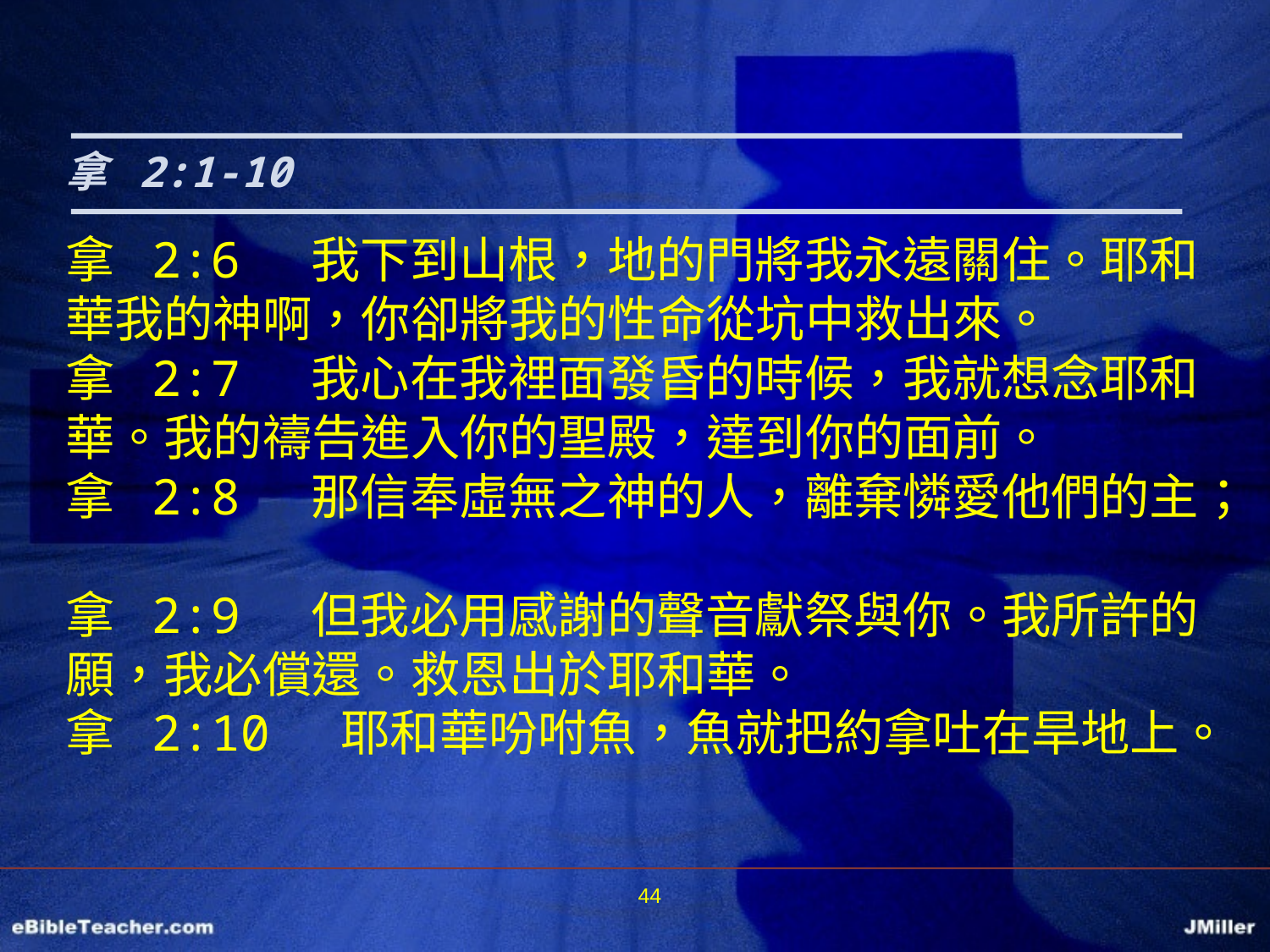

拿 2:1-10
拿 2:6  我下到山根，地的門將我永遠關住。耶和華我的神啊，你卻將我的性命從坑中救出來。
拿 2:7  我心在我裡面發昏的時候，我就想念耶和華。我的禱告進入你的聖殿，達到你的面前。
拿 2:8  那信奉虛無之神的人，離棄憐愛他們的主；
拿 2:9  但我必用感謝的聲音獻祭與你。我所許的願，我必償還。救恩出於耶和華。
拿 2:10  耶和華吩咐魚，魚就把約拿吐在旱地上。